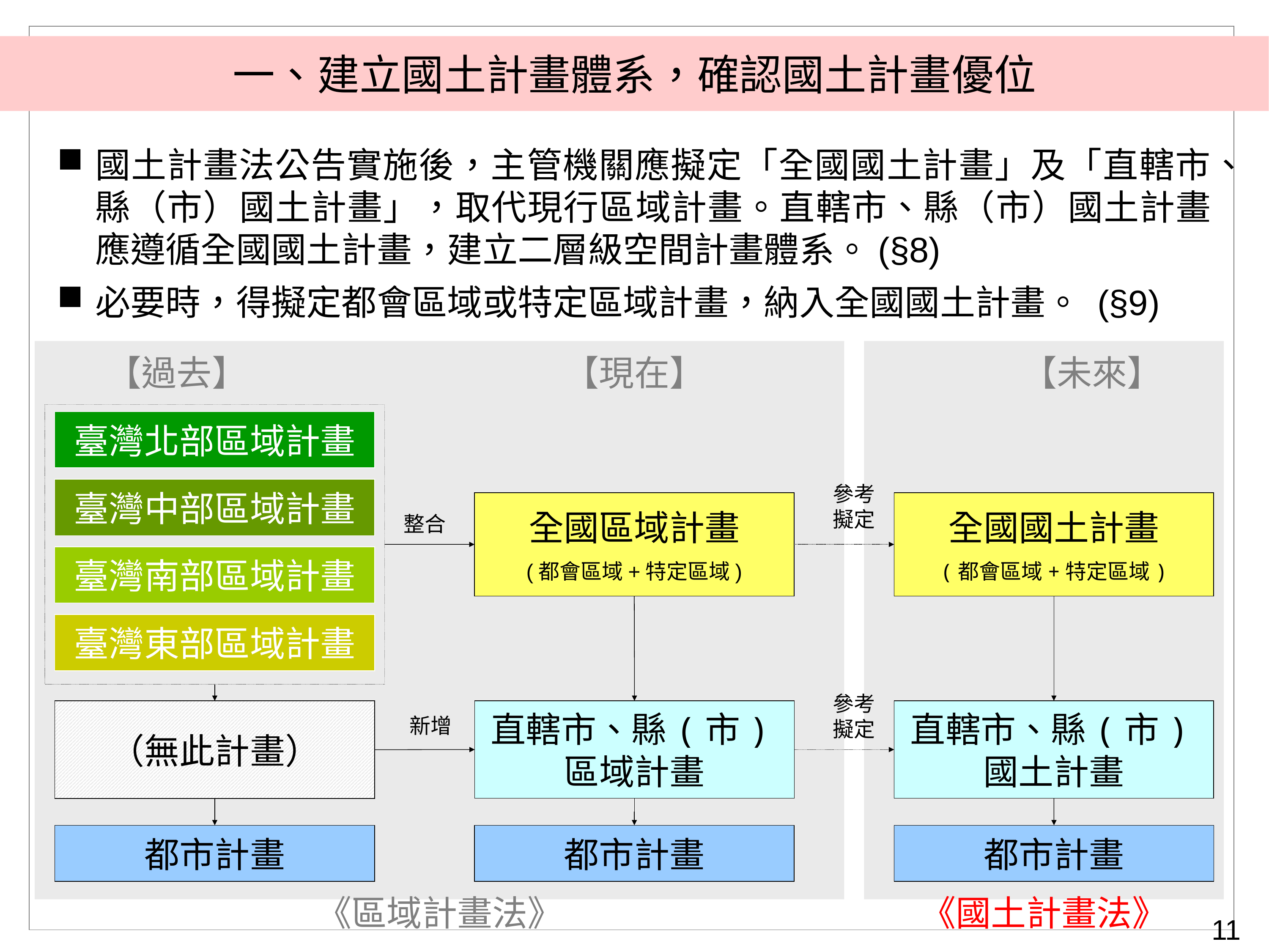

一、建立國土計畫體系，確認國土計畫優位
國土計畫法公告實施後，主管機關應擬定「全國國土計畫」及「直轄市、縣（市）國土計畫」，取代現行區域計畫。直轄市、縣（市）國土計畫應遵循全國國土計畫，建立二層級空間計畫體系。(§8)
必要時，得擬定都會區域或特定區域計畫，納入全國國土計畫。 (§9)

【過去】　　　　　　　　　【現在】　　　　　　　　　【未來】

臺灣北部區域計畫
參考擬定
臺灣中部區域計畫
全國區域計畫
(都會區域+特定區域)
全國國土計畫
(都會區域+特定區域)
整合
臺灣南部區域計畫
臺灣東部區域計畫
參考擬定
（無此計畫）
直轄市、縣(市)區域計畫
直轄市、縣(市)國土計畫
新增
都市計畫
都市計畫
都市計畫
《區域計畫法》
《國土計畫法》
11